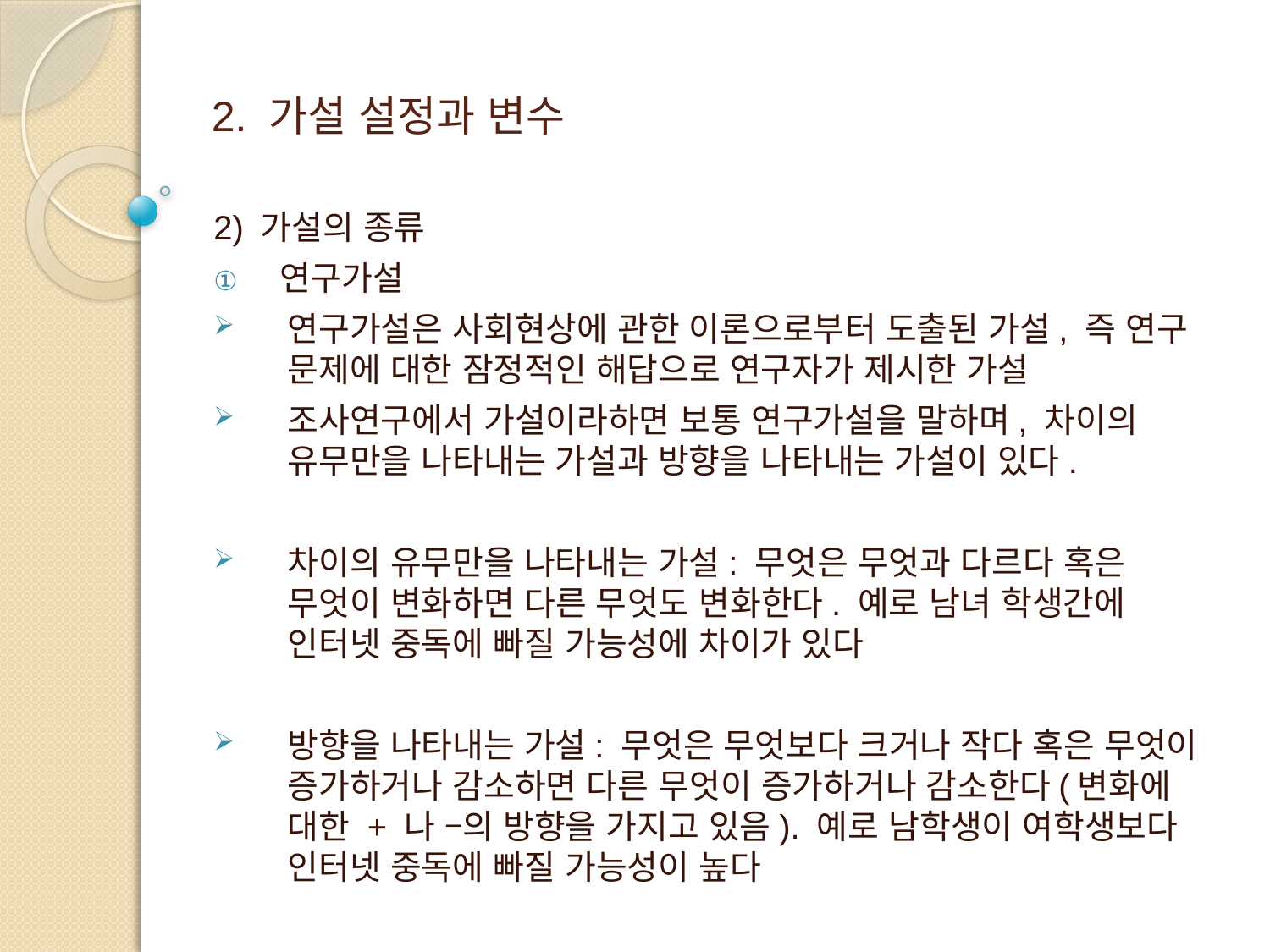

# 2. 가설 설정과 변수
2) 가설의 종류
연구가설
연구가설은 사회현상에 관한 이론으로부터 도출된 가설, 즉 연구 문제에 대한 잠정적인 해답으로 연구자가 제시한 가설
조사연구에서 가설이라하면 보통 연구가설을 말하며, 차이의 유무만을 나타내는 가설과 방향을 나타내는 가설이 있다.

차이의 유무만을 나타내는 가설: 무엇은 무엇과 다르다 혹은 무엇이 변화하면 다른 무엇도 변화한다. 예로 남녀 학생간에 인터넷 중독에 빠질 가능성에 차이가 있다

방향을 나타내는 가설: 무엇은 무엇보다 크거나 작다 혹은 무엇이 증가하거나 감소하면 다른 무엇이 증가하거나 감소한다(변화에 대한 + 나 –의 방향을 가지고 있음). 예로 남학생이 여학생보다 인터넷 중독에 빠질 가능성이 높다